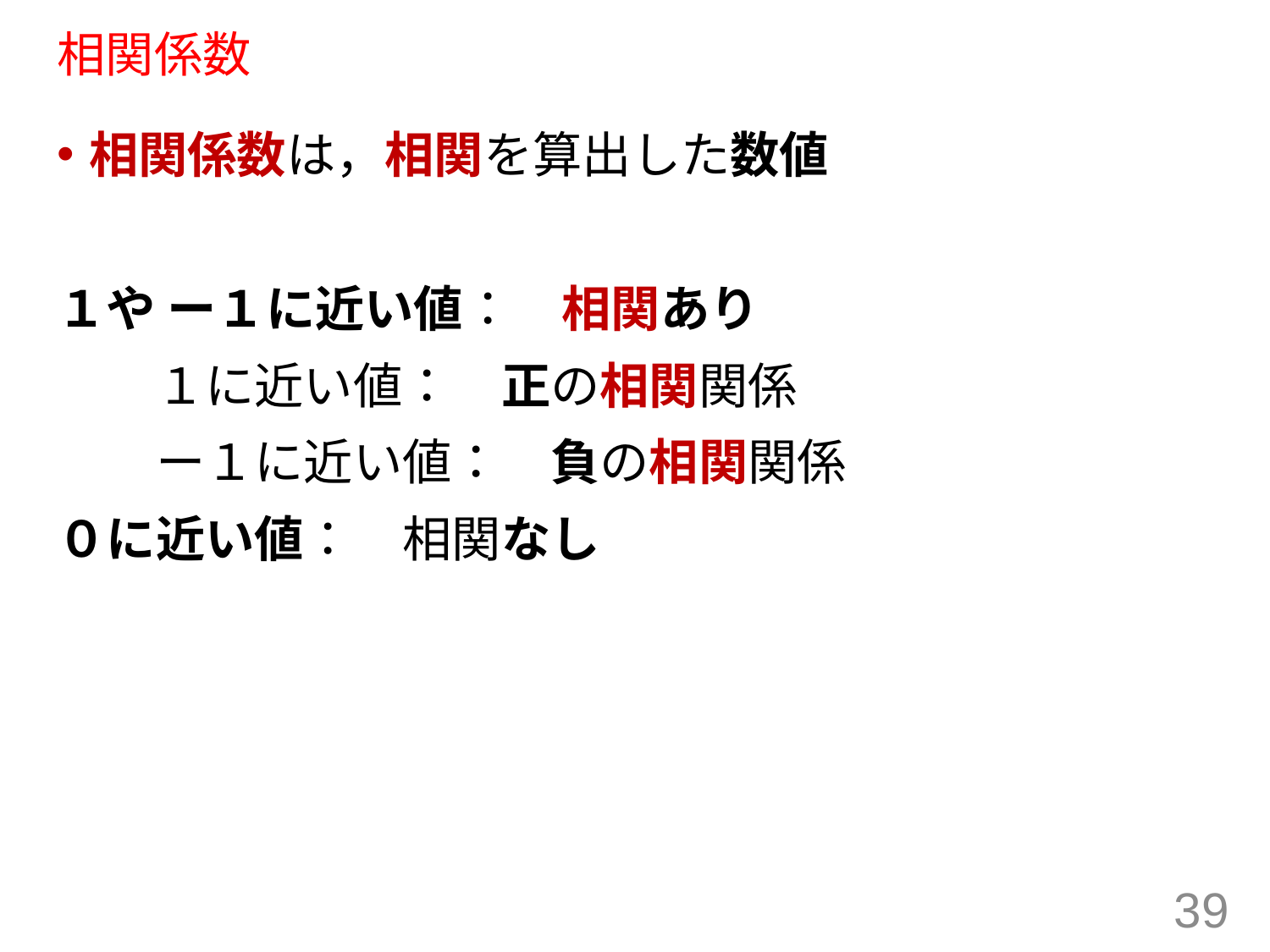

# 相関係数
相関係数は，相関を算出した数値

１や ー１に近い値：　相関あり
　　１に近い値：　正の相関関係
　　ー１に近い値：　負の相関関係
０に近い値：　相関なし

39